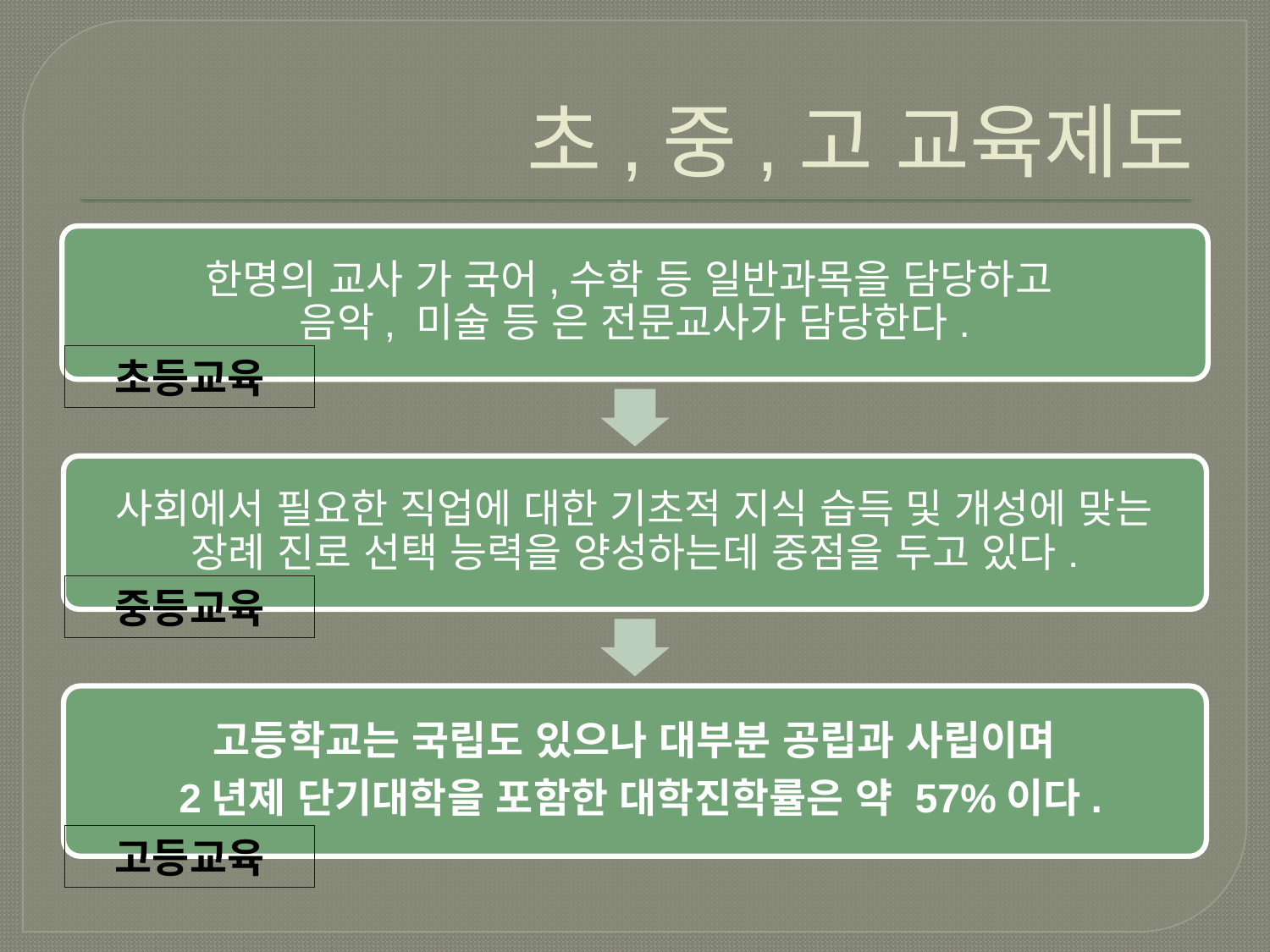

# 초,중,고 교육제도
한명의 교사 가 국어,수학 등 일반과목을 담당하고
음악, 미술 등 은 전문교사가 담당한다.

사회에서 필요한 직업에 대한 기초적 지식 습득 및 개성에 맞는 장례 진로 선택 능력을 양성하는데 중점을 두고 있다.

고등학교는 국립도 있으나 대부분 공립과 사립이며
 2년제 단기대학을 포함한 대학진학률은 약 57%이다.
초등교육
중등교육
고등교육